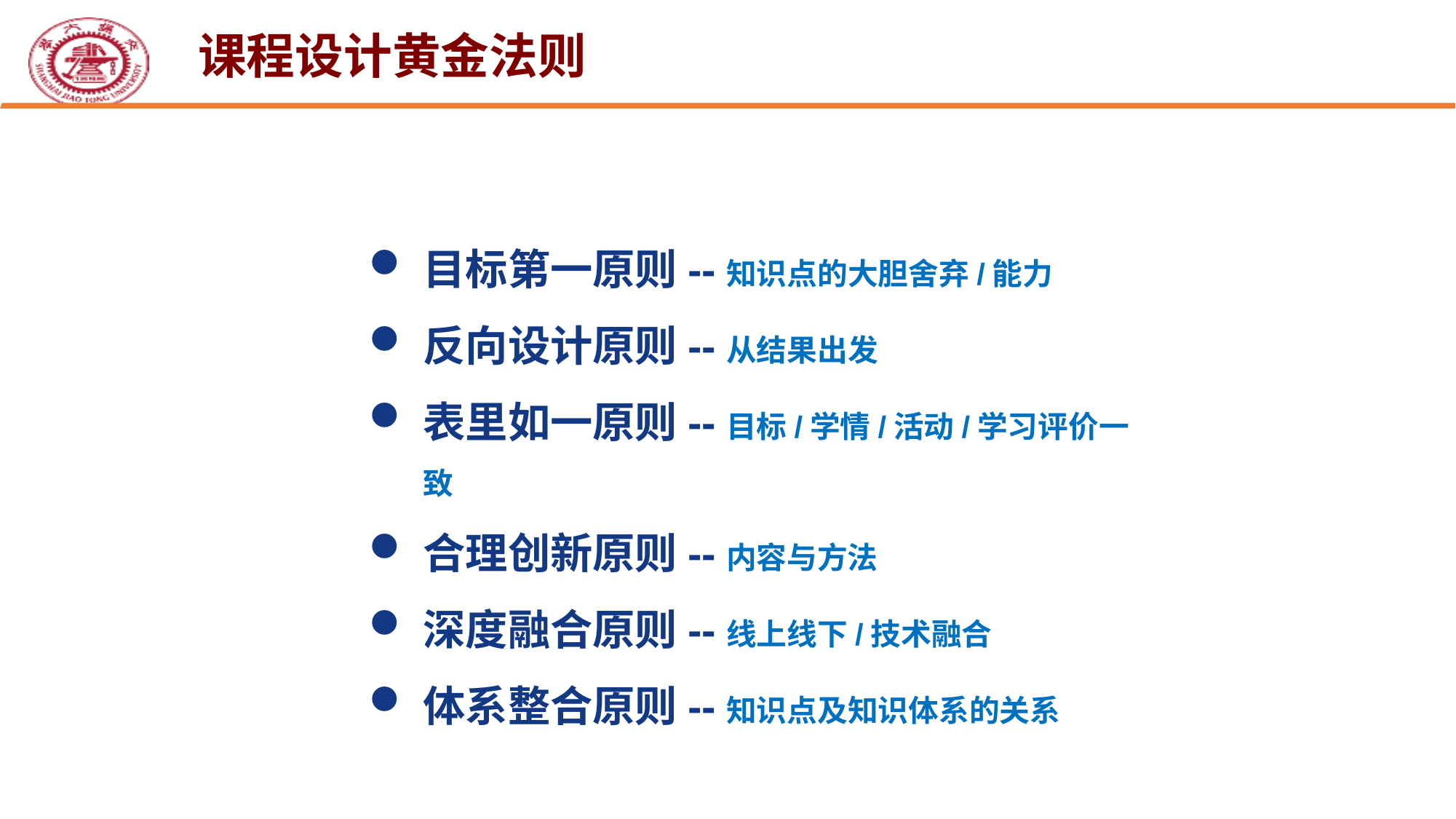

课程设计黄金法则

目标第一原则--知识点的大胆舍弃/能力
反向设计原则--从结果出发
表里如一原则--目标/学情/活动/学习评价一致
合理创新原则--内容与方法
深度融合原则--线上线下/技术融合
体系整合原则--知识点及知识体系的关系